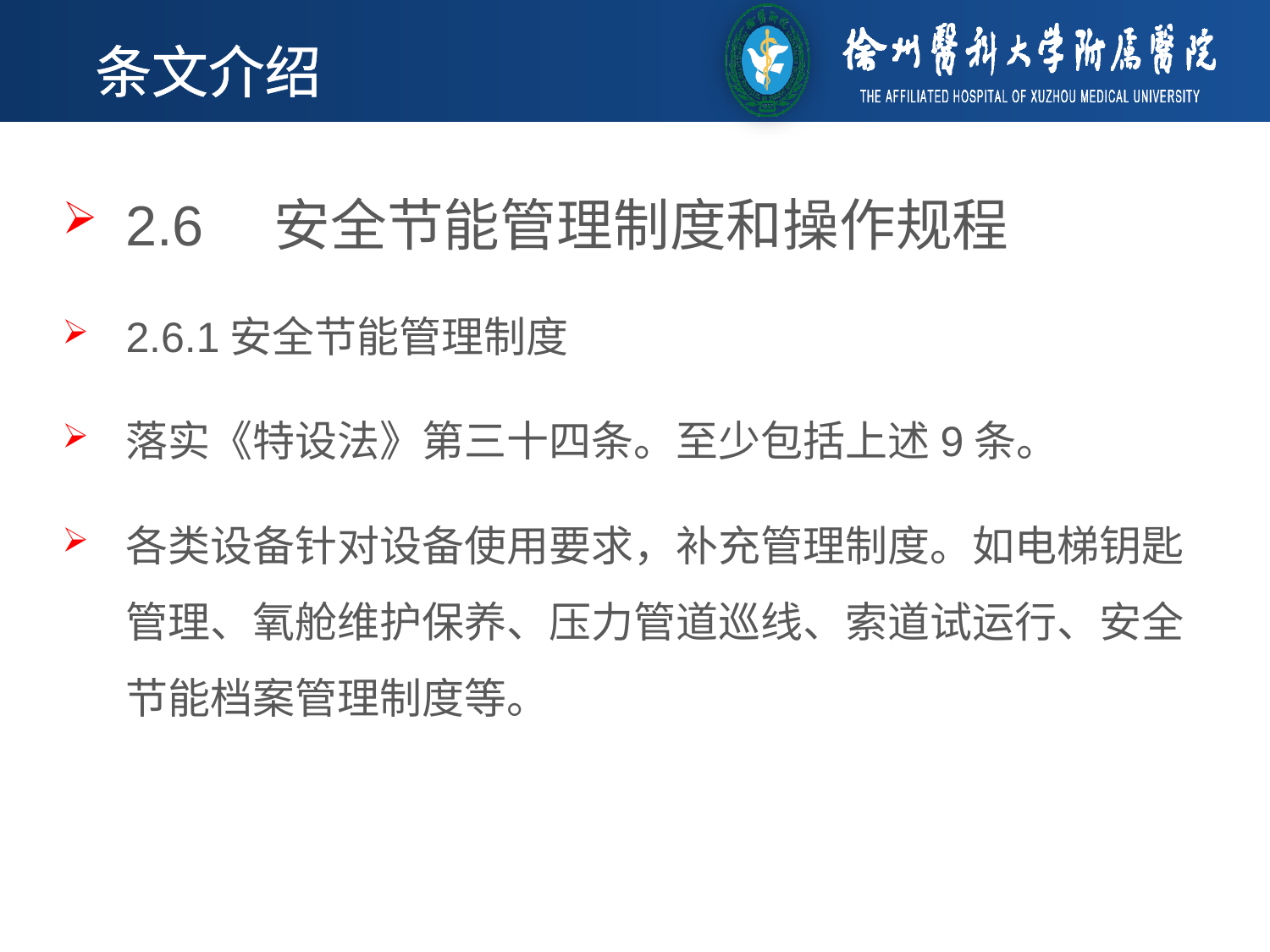

条文介绍

2.6　安全节能管理制度和操作规程
2.6.1安全节能管理制度
落实《特设法》第三十四条。至少包括上述9条。
各类设备针对设备使用要求，补充管理制度。如电梯钥匙管理、氧舱维护保养、压力管道巡线、索道试运行、安全节能档案管理制度等。